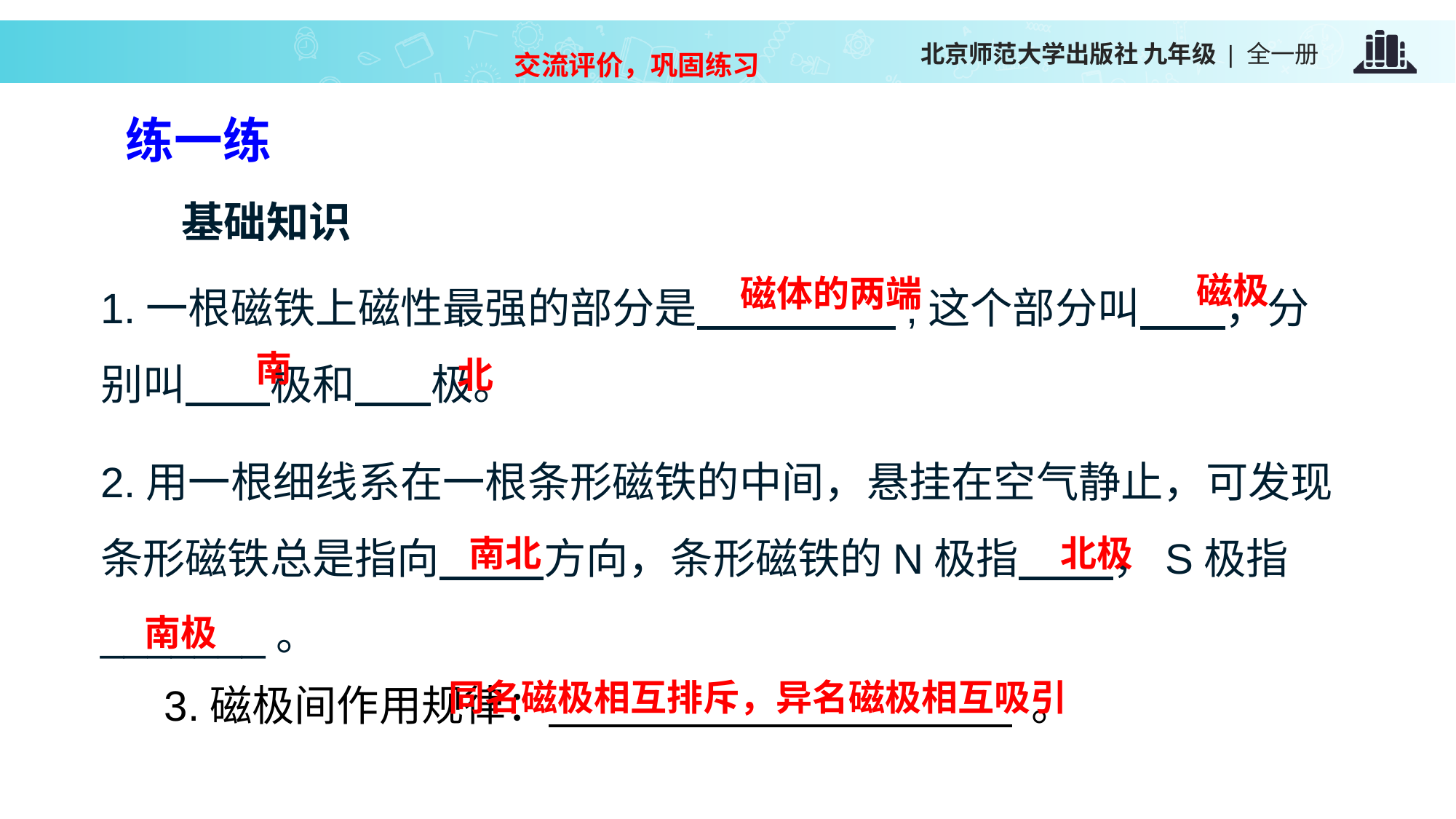

交流评价，巩固练习
练一练
基础知识
1.一根磁铁上磁性最强的部分是                     ,这个部分叫         ，分别叫         极和        极。
2.用一根细线系在一根条形磁铁的中间，悬挂在空气静止，可发现条形磁铁总是指向           方向，条形磁铁的N极指          ，S极指_______。

磁极
磁体的两端
南
北
北极
南北
南极
同名磁极相互排斥，异名磁极相互吸引
3.磁极间作用规律：                                                   。